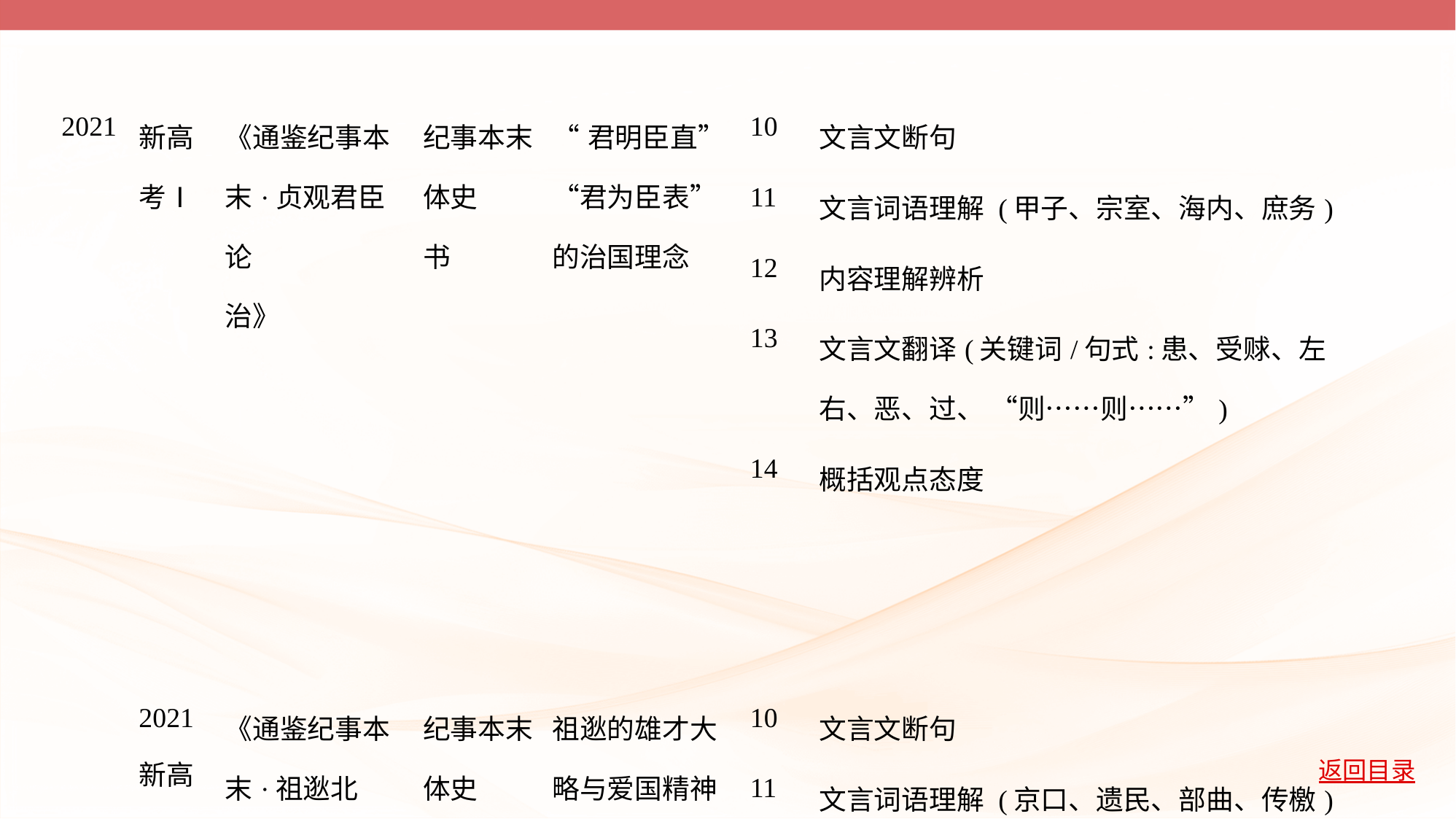

| 2021 | 新高 考Ⅰ | 《通鉴纪事本 末·贞观君臣论 治》 | 纪事本末体史 书 | “君明臣直” “君为臣表” 的治国理念 | 10 | 文言文断句 |
| --- | --- | --- | --- | --- | --- | --- |
|  |  |  |  |  | 11 | 文言词语理解 (甲子、宗室、海内、庶务) |
|  |  |  |  |  | 12 | 内容理解辨析 |
|  |  |  |  |  | 13 | 文言文翻译(关键词/句式:患、受赇、左 右、恶、过、 “则……则……”) |
|  |  |  |  |  | 14 | 概括观点态度 |
|  | 2021 新高 考Ⅱ | 《通鉴纪事本 末·祖逖北伐》 | 纪事本末体史 书 | 祖逖的雄才大 略与爱国精神 | 10 | 文言文断句 |
|  |  |  |  |  | 11 | 文言词语理解 (京口、遗民、部曲、传檄) |
|  |  |  |  |  | 12 | 内容理解辨析 |
|  |  |  |  |  | 13 | 文言文翻译(关键词:报、听、互市、知、遂、感激) |
|  |  |  |  |  | 14 | 筛选分析事件原因 |